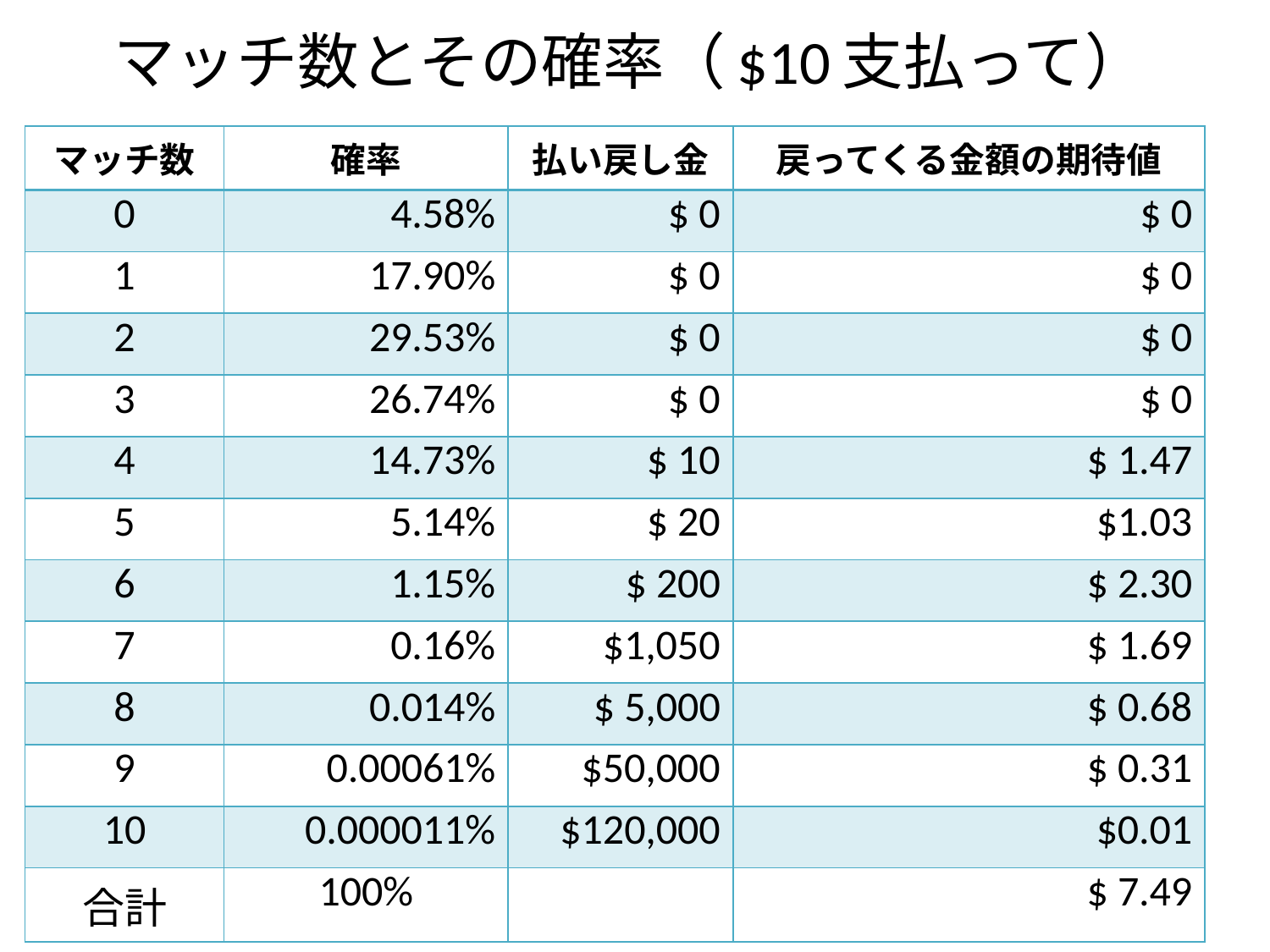

# マッチ数とその確率（$10支払って）
| マッチ数 | 確率 | 払い戻し金 | 戻ってくる金額の期待値 |
| --- | --- | --- | --- |
| 0 | 4.58% | $ 0 | $ 0 |
| 1 | 17.90% | $ 0 | $ 0 |
| 2 | 29.53% | $ 0 | $ 0 |
| 3 | 26.74% | $ 0 | $ 0 |
| 4 | 14.73% | $ 10 | $ 1.47 |
| 5 | 5.14% | $ 20 | $1.03 |
| 6 | 1.15% | $ 200 | $ 2.30 |
| 7 | 0.16% | $1,050 | $ 1.69 |
| 8 | 0.014% | $ 5,000 | $ 0.68 |
| 9 | 0.00061% | $50,000 | $ 0.31 |
| 10 | 0.000011% | $120,000 | $0.01 |
| 合計 | 100% |  | $ 7.49 |